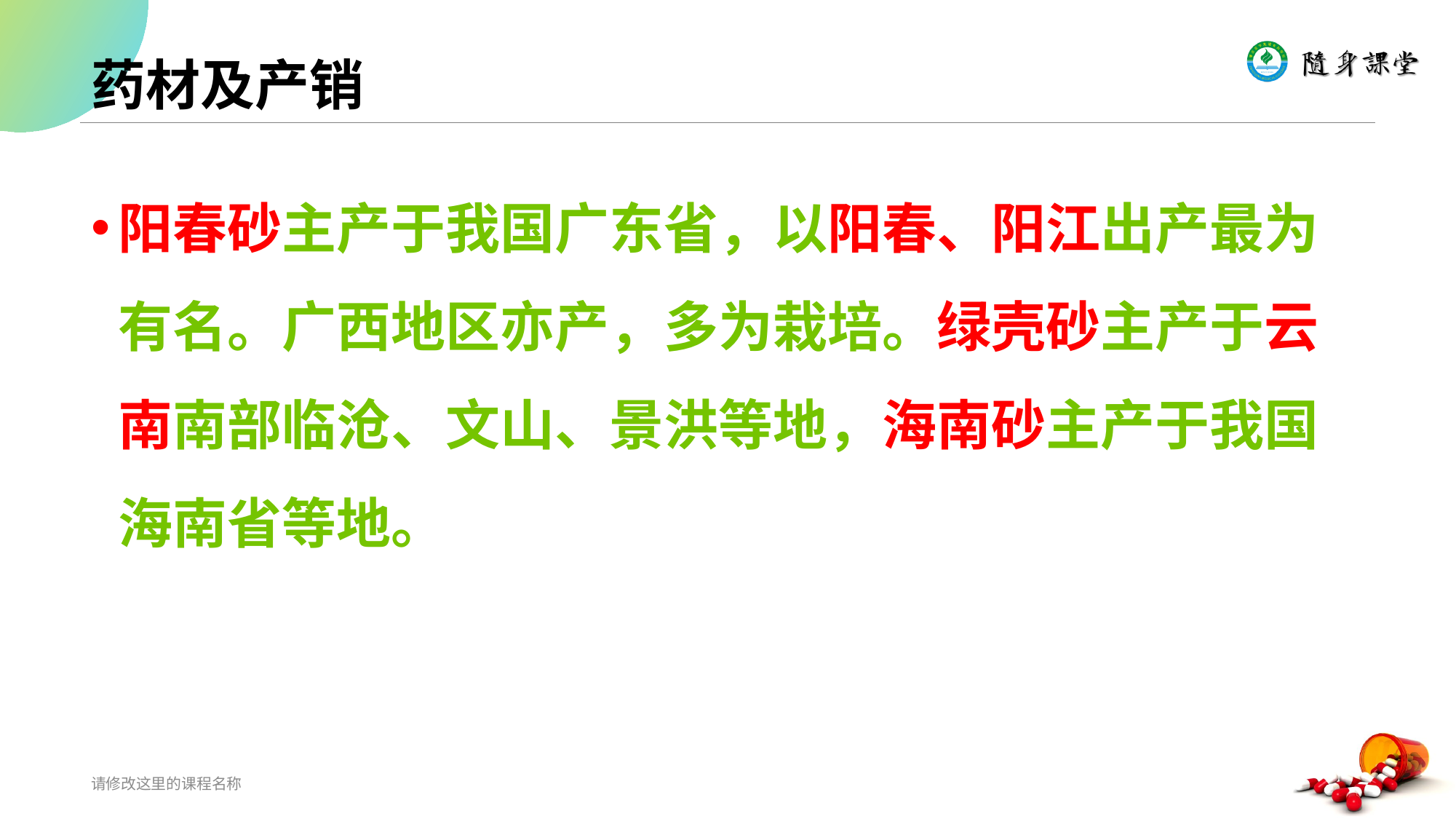

# 药材及产销
阳春砂主产于我国广东省，以阳春、阳江出产最为有名。广西地区亦产，多为栽培。绿壳砂主产于云南南部临沧、文山、景洪等地，海南砂主产于我国海南省等地。
请修改这里的课程名称
10